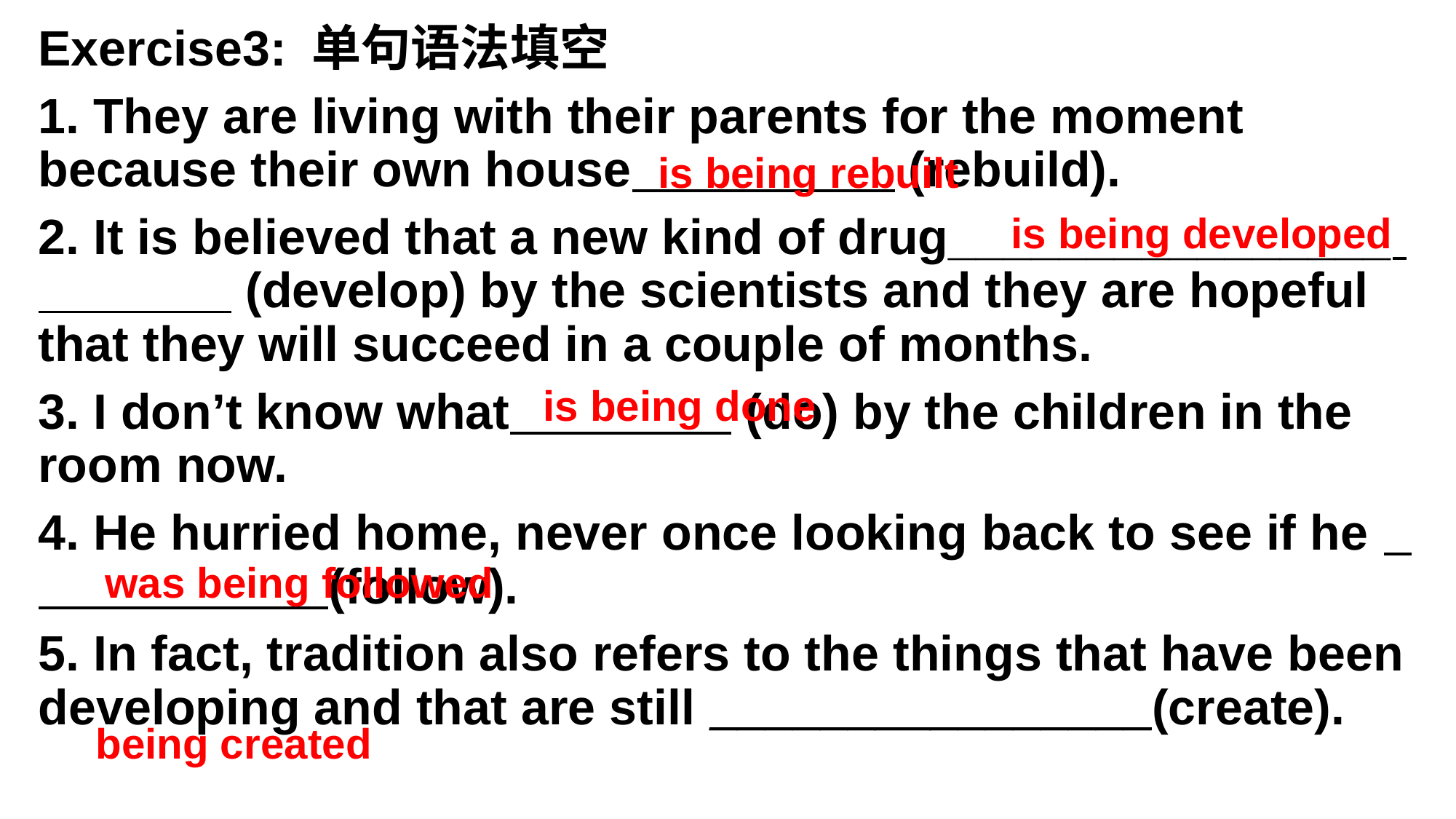

Exercise3: 单句语法填空
1. They are living with their parents for the moment because their own house                    (rebuild).
2. It is believed that a new kind of drug________________                 (develop) by the scientists and they are hopeful that they will succeed in a couple of months.
3. I don’t know what                 (do) by the children in the room now.
4. He hurried home, never once looking back to see if he                         (follow).
5. In fact, tradition also refers to the things that have been developing and that are still ________________(create).

is being rebuilt
is being developed
is being done
was being followed
being created